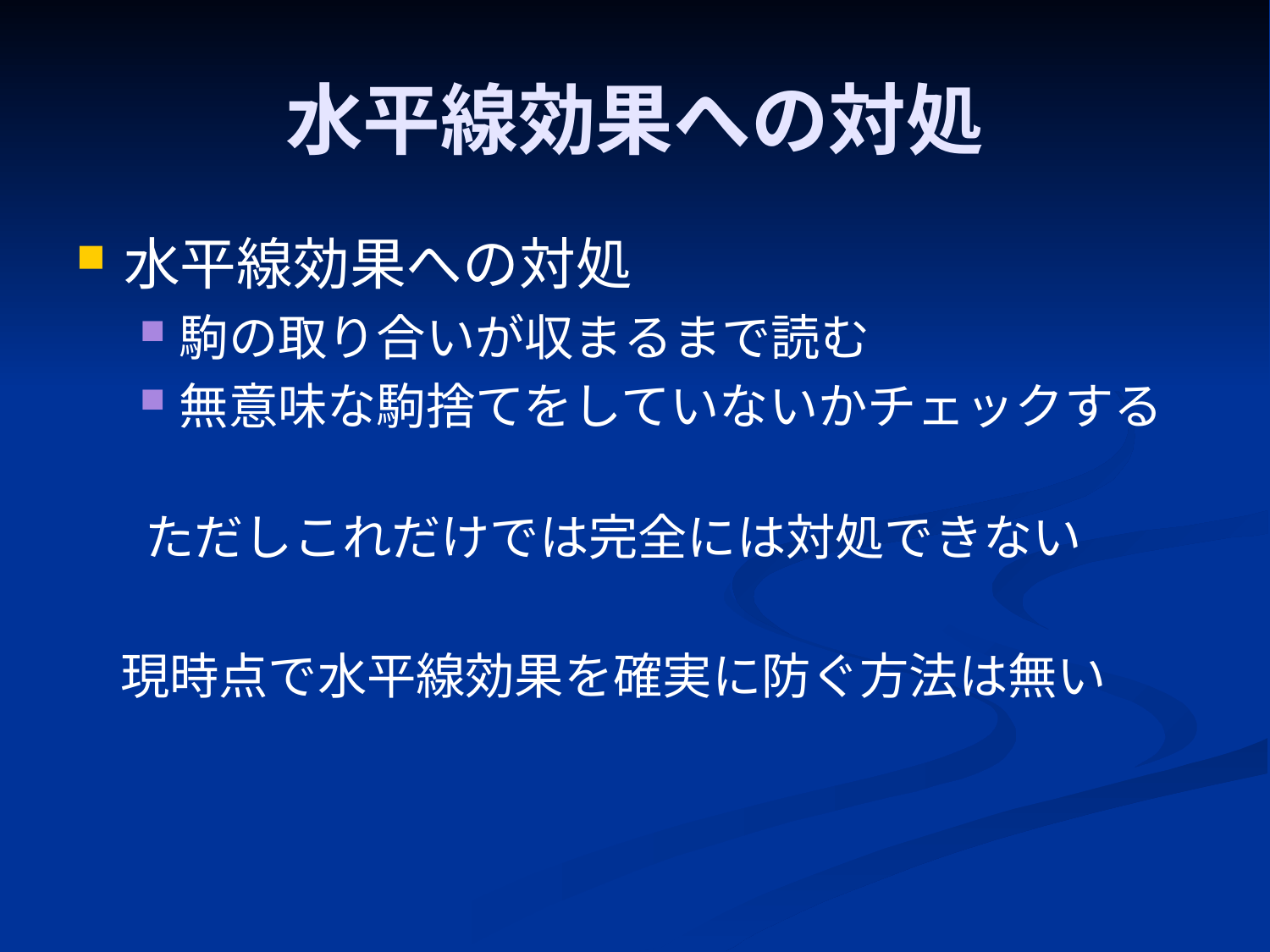

# 水平線効果への対処
水平線効果への対処
駒の取り合いが収まるまで読む
無意味な駒捨てをしていないかチェックする
ただしこれだけでは完全には対処できない
現時点で水平線効果を確実に防ぐ方法は無い